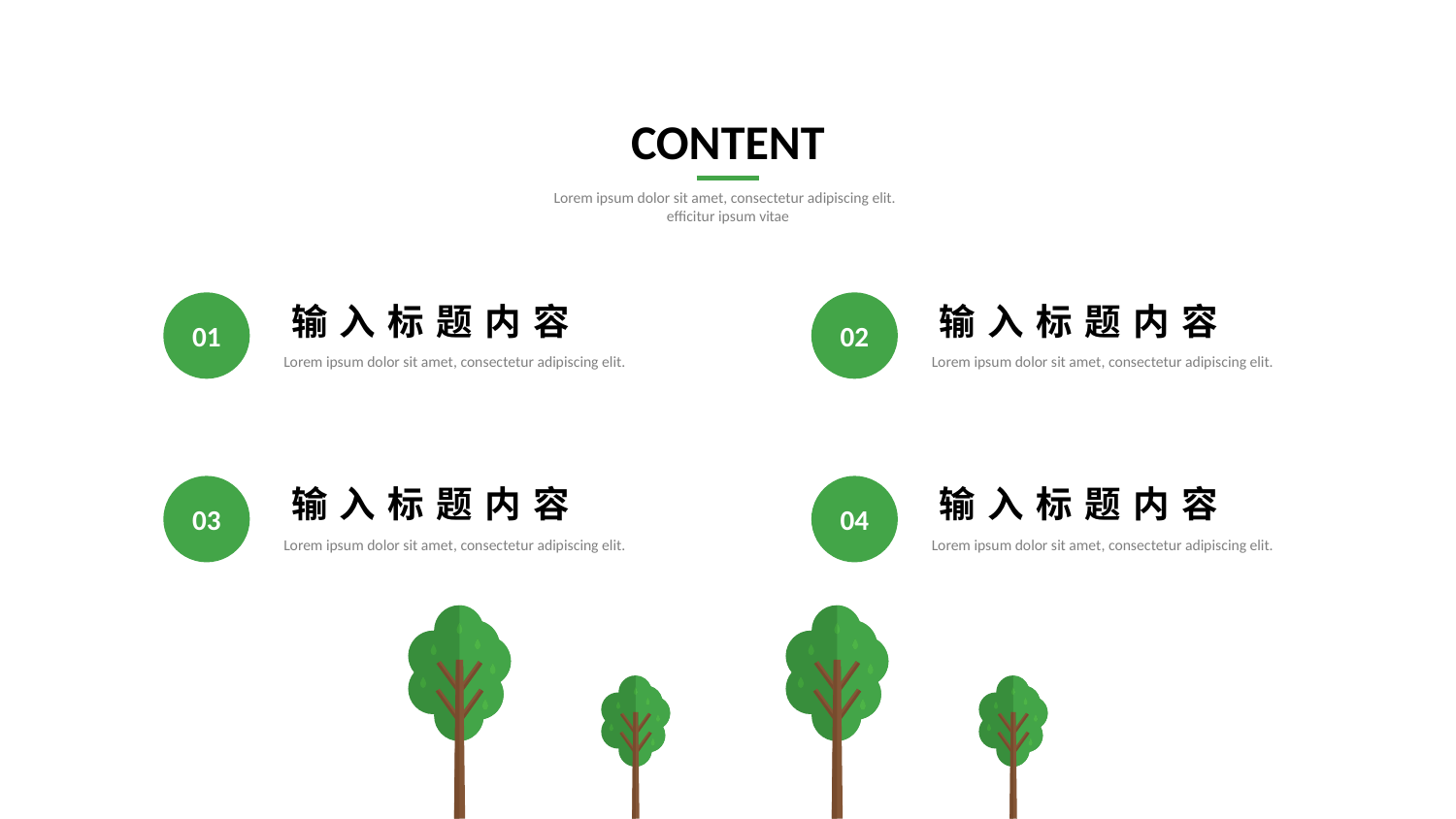

CONTENT
Lorem ipsum dolor sit amet, consectetur adipiscing elit.   efficitur ipsum vitae
输入标题内容
输入标题内容
01
02
Lorem ipsum dolor sit amet, consectetur adipiscing elit.
Lorem ipsum dolor sit amet, consectetur adipiscing elit.
输入标题内容
输入标题内容
03
04
Lorem ipsum dolor sit amet, consectetur adipiscing elit.
Lorem ipsum dolor sit amet, consectetur adipiscing elit.